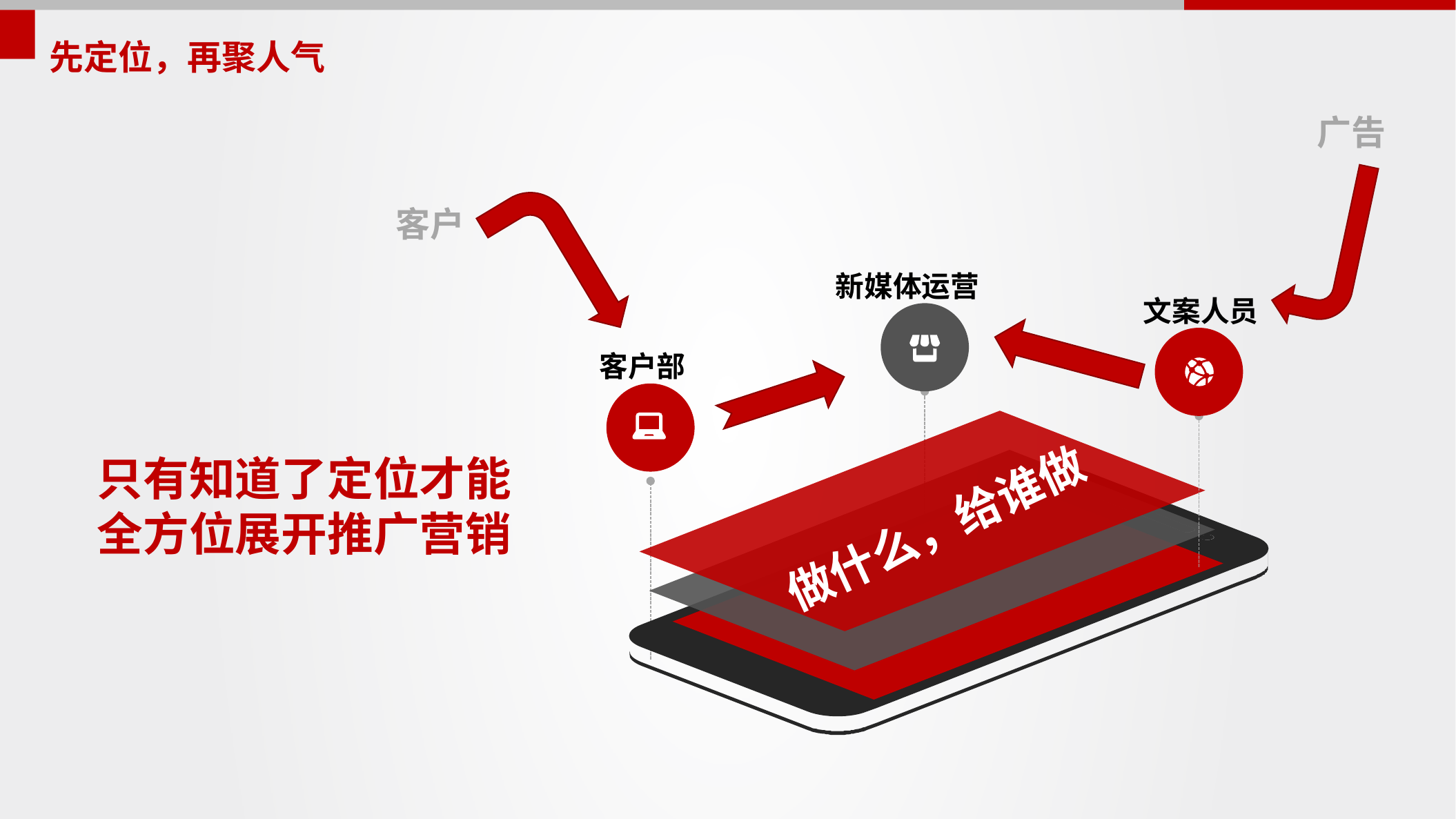

先定位，再聚人气

广告

客户

新媒体运营
文案人员

客户部

只有知道了定位才能
全方位展开推广营销

做什么，给谁做